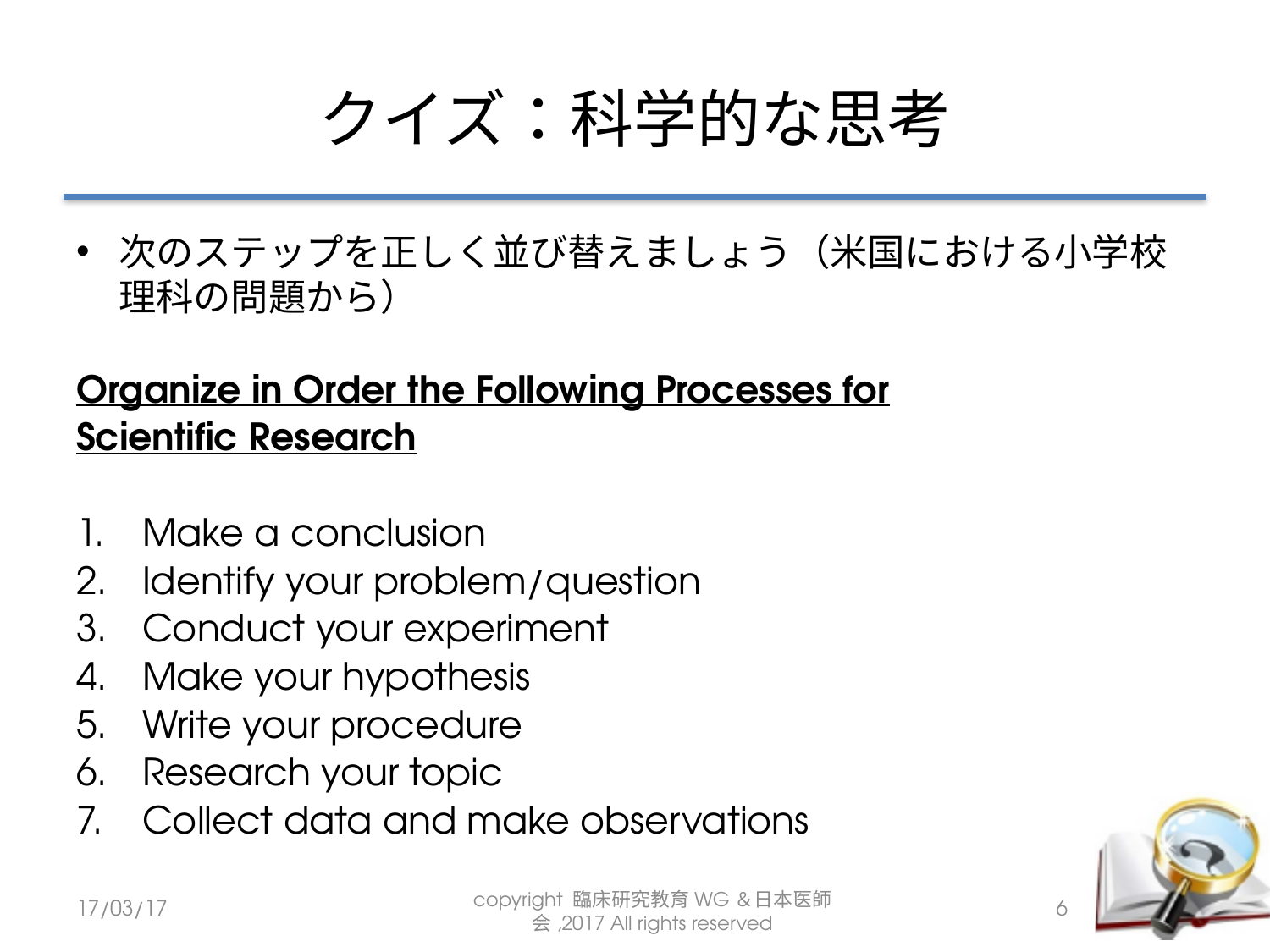

# クイズ：科学的な思考
次のステップを正しく並び替えましょう（米国における小学校理科の問題から）
Organize in Order the Following Processes for
Scientific Research

Make a conclusion
Identify your problem/question
Conduct your experiment
Make your hypothesis
Write your procedure
Research your topic
Collect data and make observations

17/03/17
copyright 臨床研究教育WG＆日本医師会,2017 All rights reserved
6